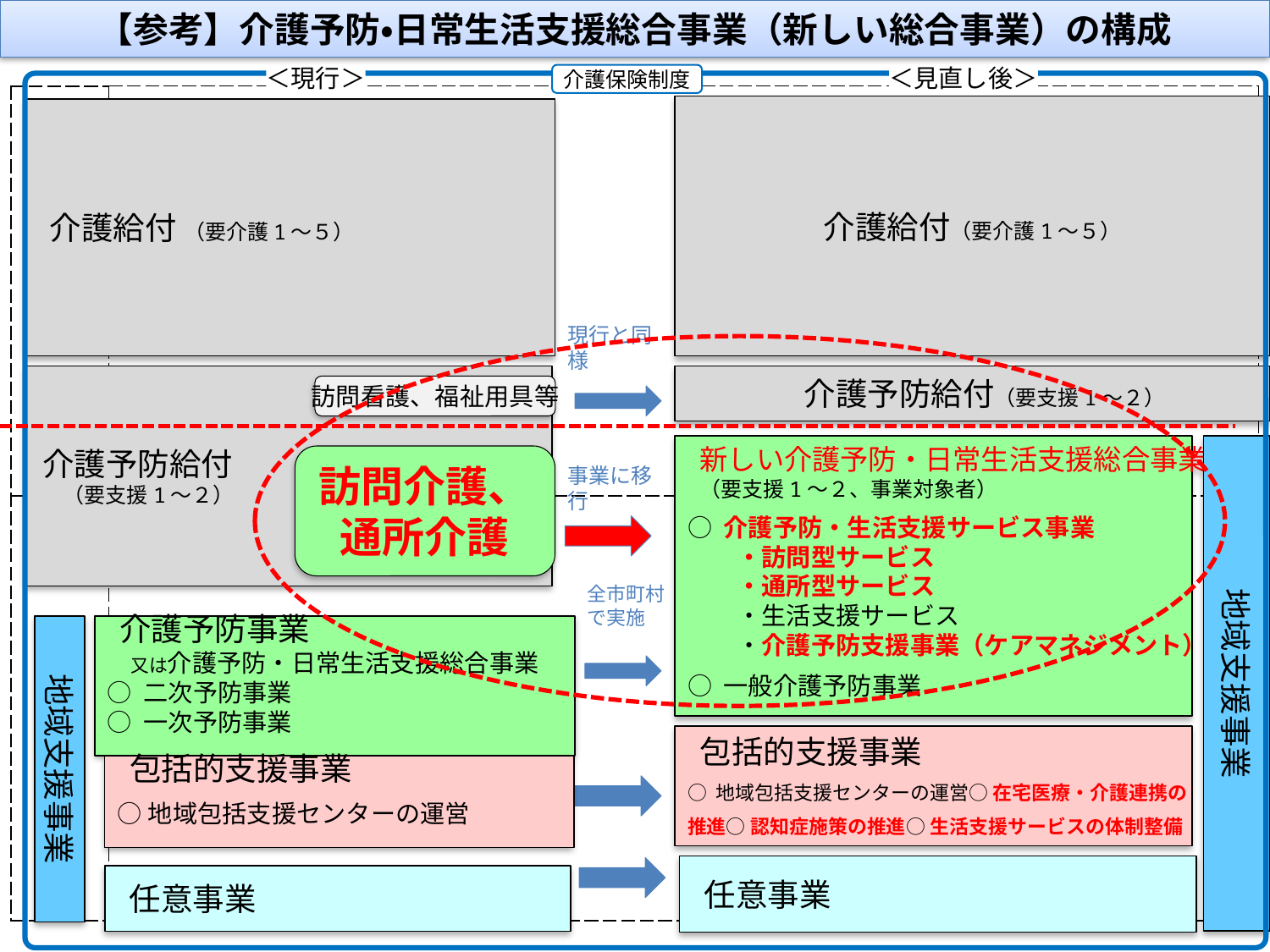

【参考】介護予防・日常生活支援総合事業（新しい総合事業）の構成

＜現行＞
＜見直し後＞
介護保険制度

|  |  |
| --- | --- |
|  |  |
介護給付（要介護1～５）
介護給付 （要介護1～５）
現行と同様

介護予防給付
　（要支援1～２）
介護予防給付（要支援1～２）
訪問看護、福祉用具等

新しい介護予防・日常生活支援総合事業
（要支援1～２、事業対象者）
○ 介護予防・生活支援サービス事業
　　・訪問型サービス
　　・通所型サービス
　　・生活支援サービス
　　・介護予防支援事業（ケアマネジメント）
○ 一般介護予防事業
地域支援事業
訪問介護、通所介護
事業に移行

全市町村で実施
地域支援事業
介護予防事業
又は介護予防・日常生活支援総合事業
○ 二次予防事業
○ 一次予防事業

包括的支援事業
○ 地域包括支援センターの運営○ 在宅医療・介護連携の
推進○ 認知症施策の推進○ 生活支援サービスの体制整備
包括的支援事業
○地域包括支援センターの運営

任意事業

任意事業